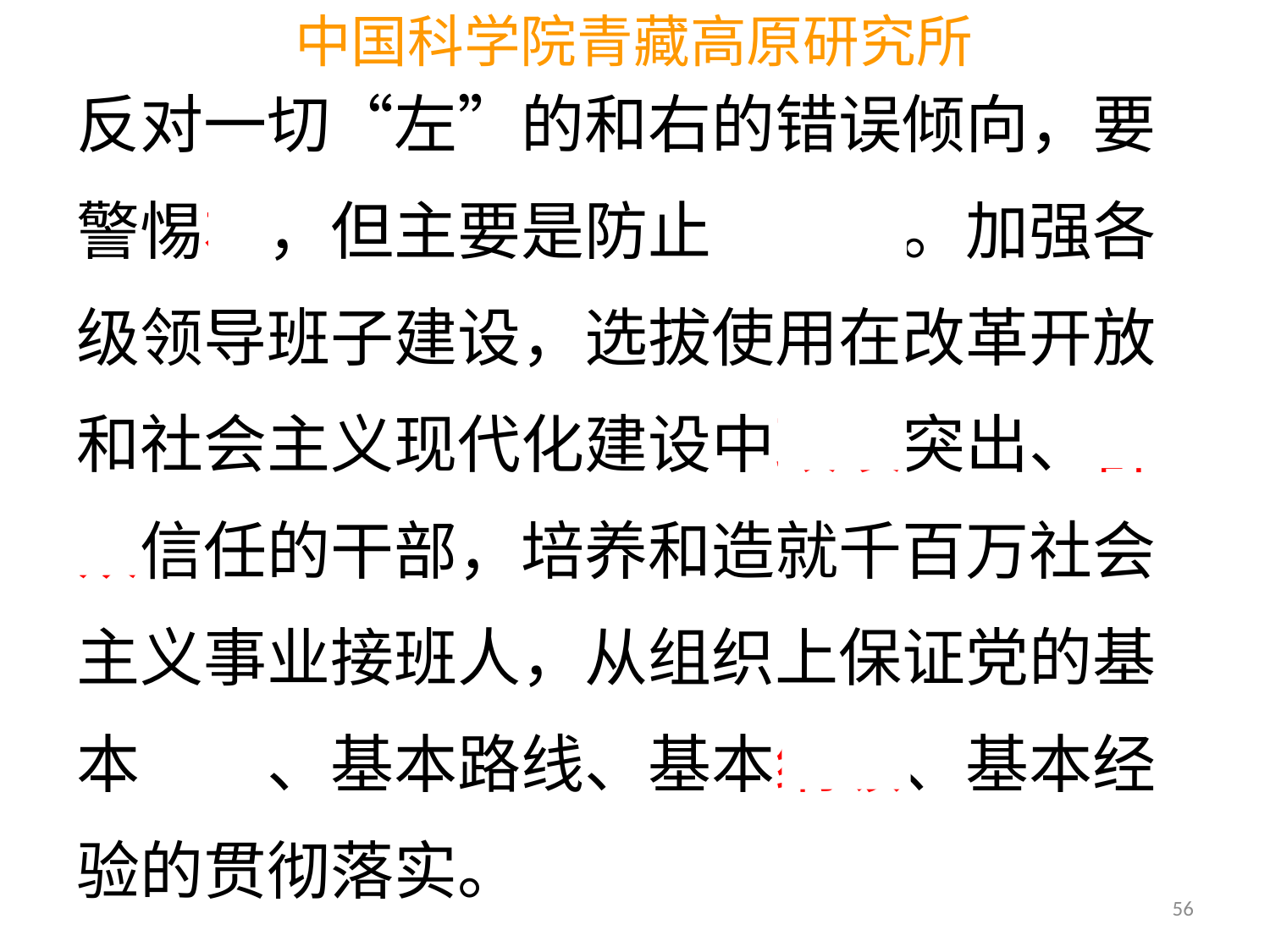

# 反对一切“左”的和右的错误倾向，要警惕右，但主要是防止“左”。加强各级领导班子建设，选拔使用在改革开放和社会主义现代化建设中政绩突出、群众信任的干部，培养和造就千百万社会主义事业接班人，从组织上保证党的基本理论、基本路线、基本纲领、基本经验的贯彻落实。

56